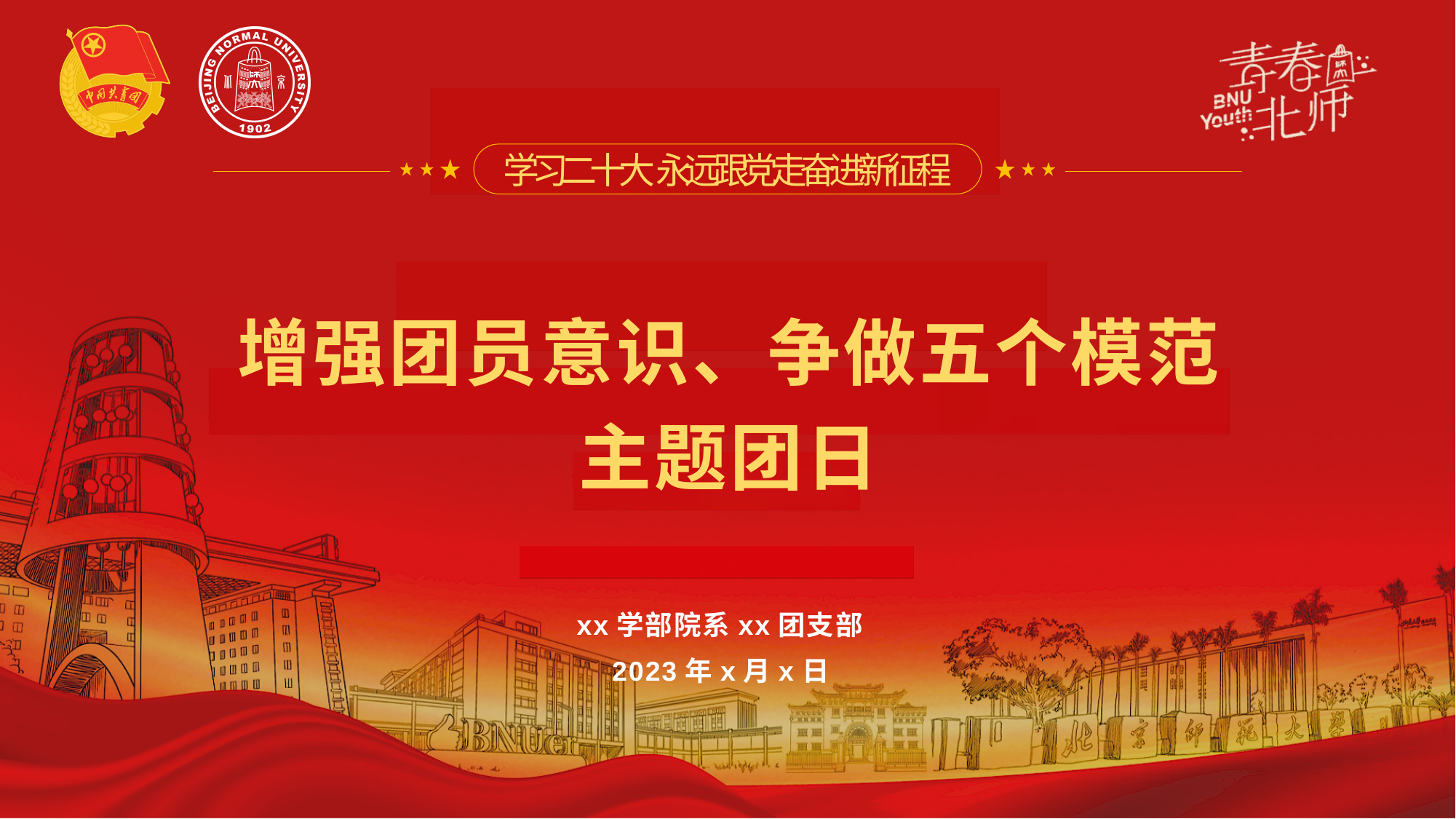

学习二十大 永远跟党走 奋进新征程

增强团员意识、争做五个模范
主题团日
xx学部院系xx团支部
2023年x月x日